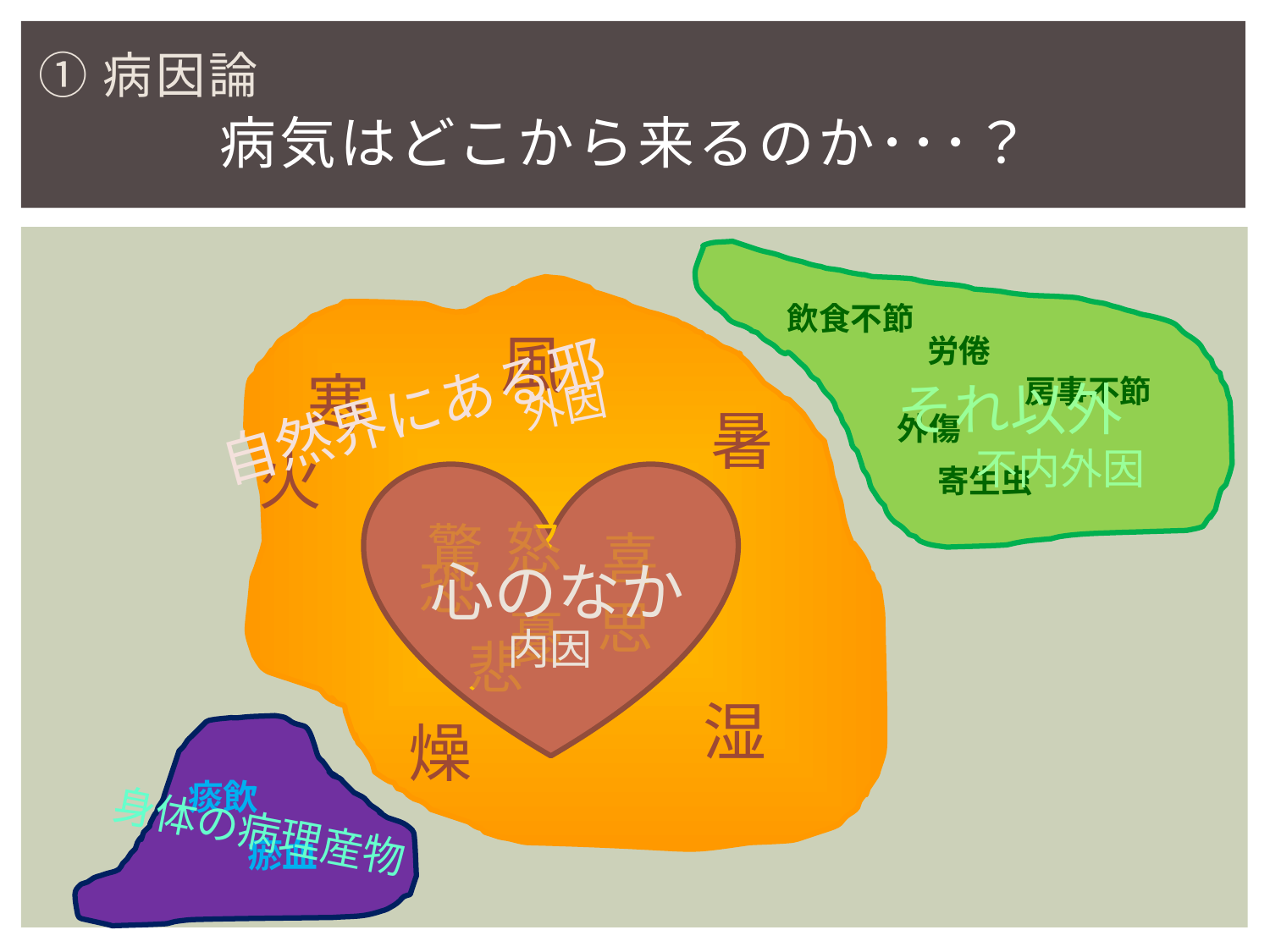

①病因論
# 病気はどこから来るのか･･･？

飲食不節
風
労倦
寒
自然界にある邪
房事不節
それ以外
外因
暑
外傷
火
不内外因
寄生虫

心のなか
怒
驚
喜
恐
思
憂
内因
悲
湿
燥

痰飲
身体の病理産物
瘀血